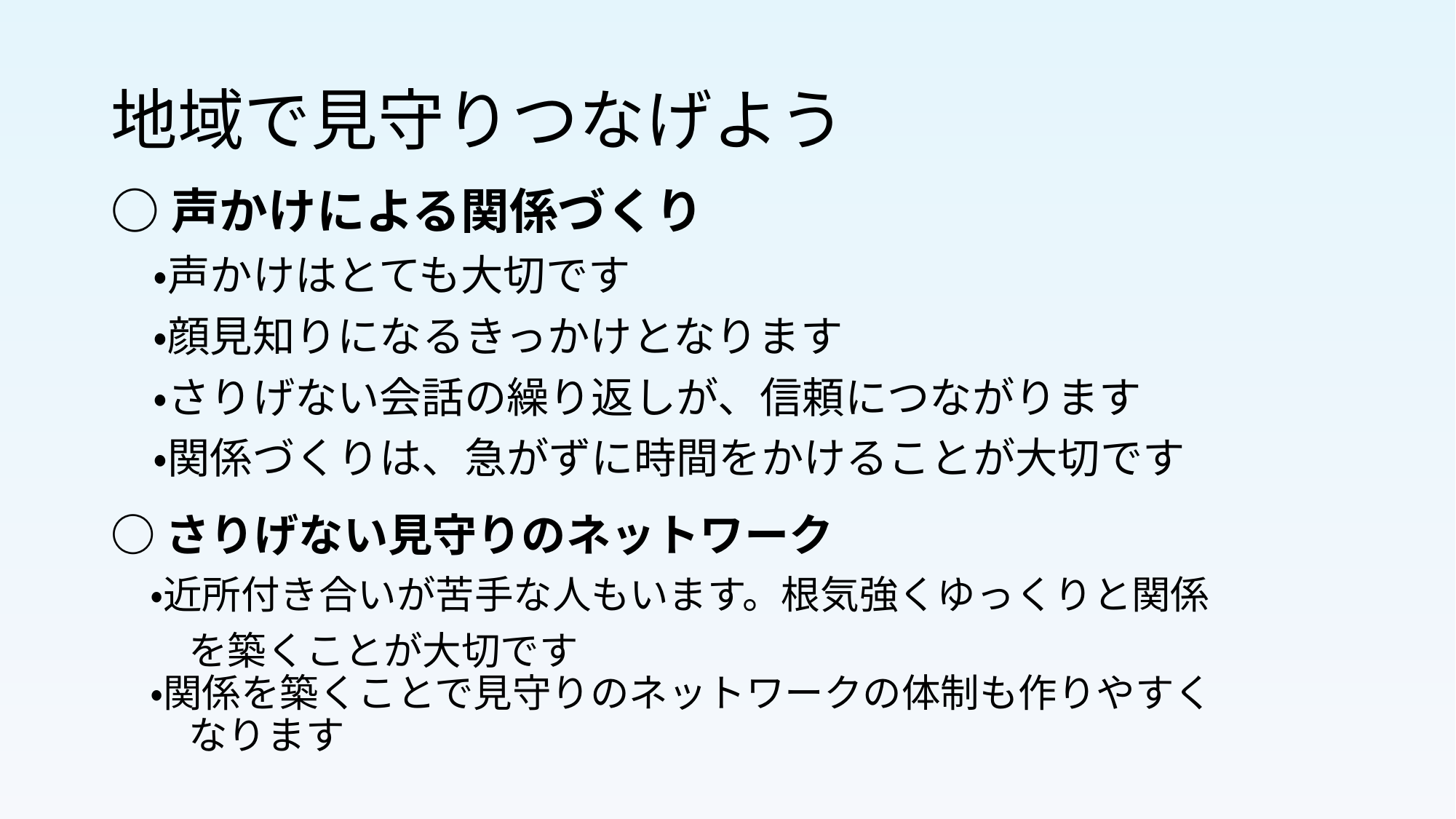

# 地域で見守りつなげよう
○声かけによる関係づくり
　・声かけはとても大切です
　・顔見知りになるきっかけとなります
　・さりげない会話の繰り返しが、信頼につながります
　・関係づくりは、急がずに時間をかけることが大切です
○さりげない見守りのネットワーク
　・近所付き合いが苦手な人もいます。根気強くゆっくりと関係
　　を築くことが大切です
　・関係を築くことで見守りのネットワークの体制も作りやすく
　　なります